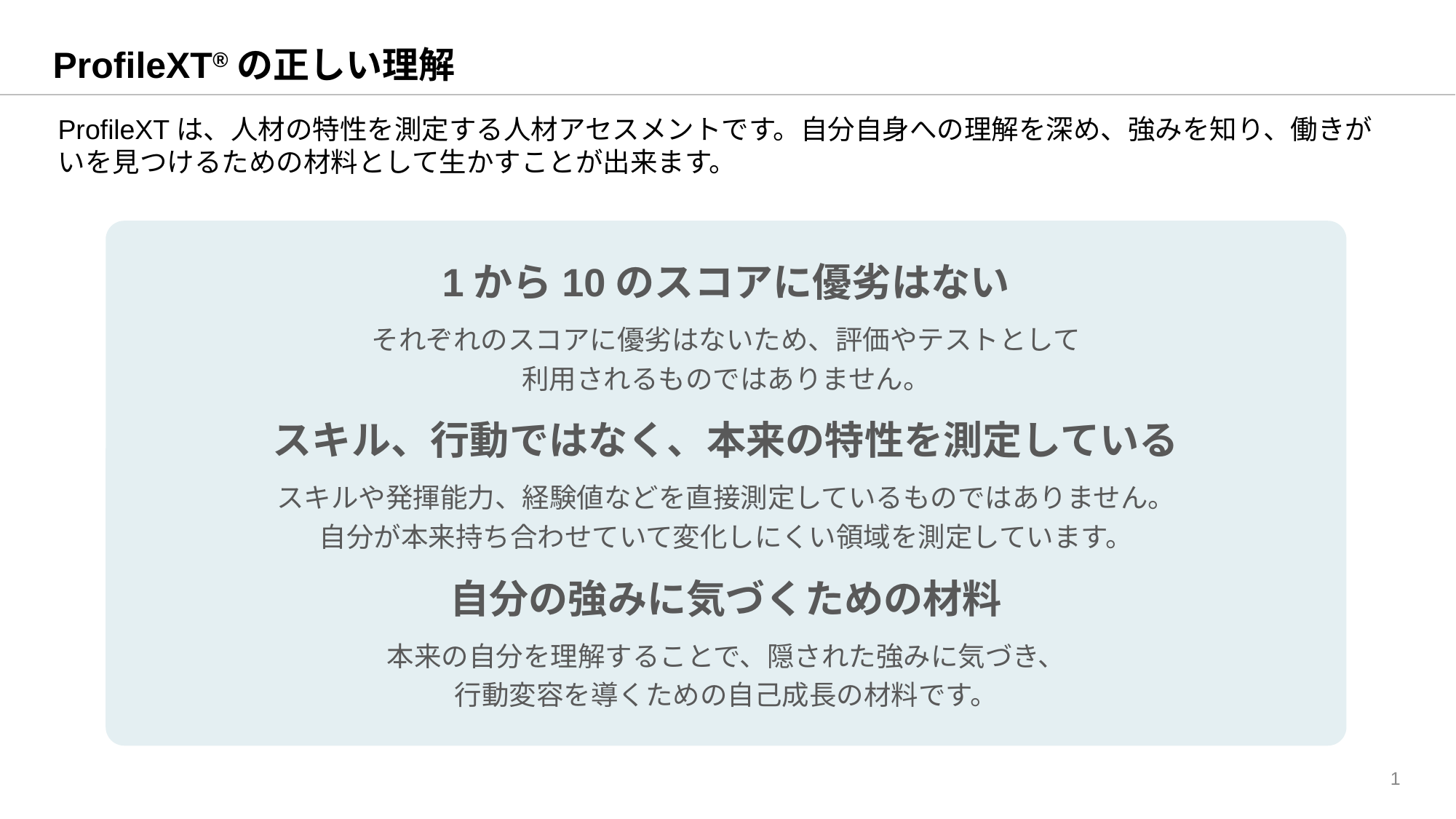

# ProfileXT®の正しい理解
ProfileXTは、人材の特性を測定する人材アセスメントです。自分自身への理解を深め、強みを知り、働きがいを見つけるための材料として生かすことが出来ます。
1から10のスコアに優劣はない
それぞれのスコアに優劣はないため、評価やテストとして
利用されるものではありません。
スキル、行動ではなく、本来の特性を測定している
スキルや発揮能力、経験値などを直接測定しているものではありません。
自分が本来持ち合わせていて変化しにくい領域を測定しています。
自分の強みに気づくための材料
本来の自分を理解することで、隠された強みに気づき、
行動変容を導くための自己成長の材料です。
1